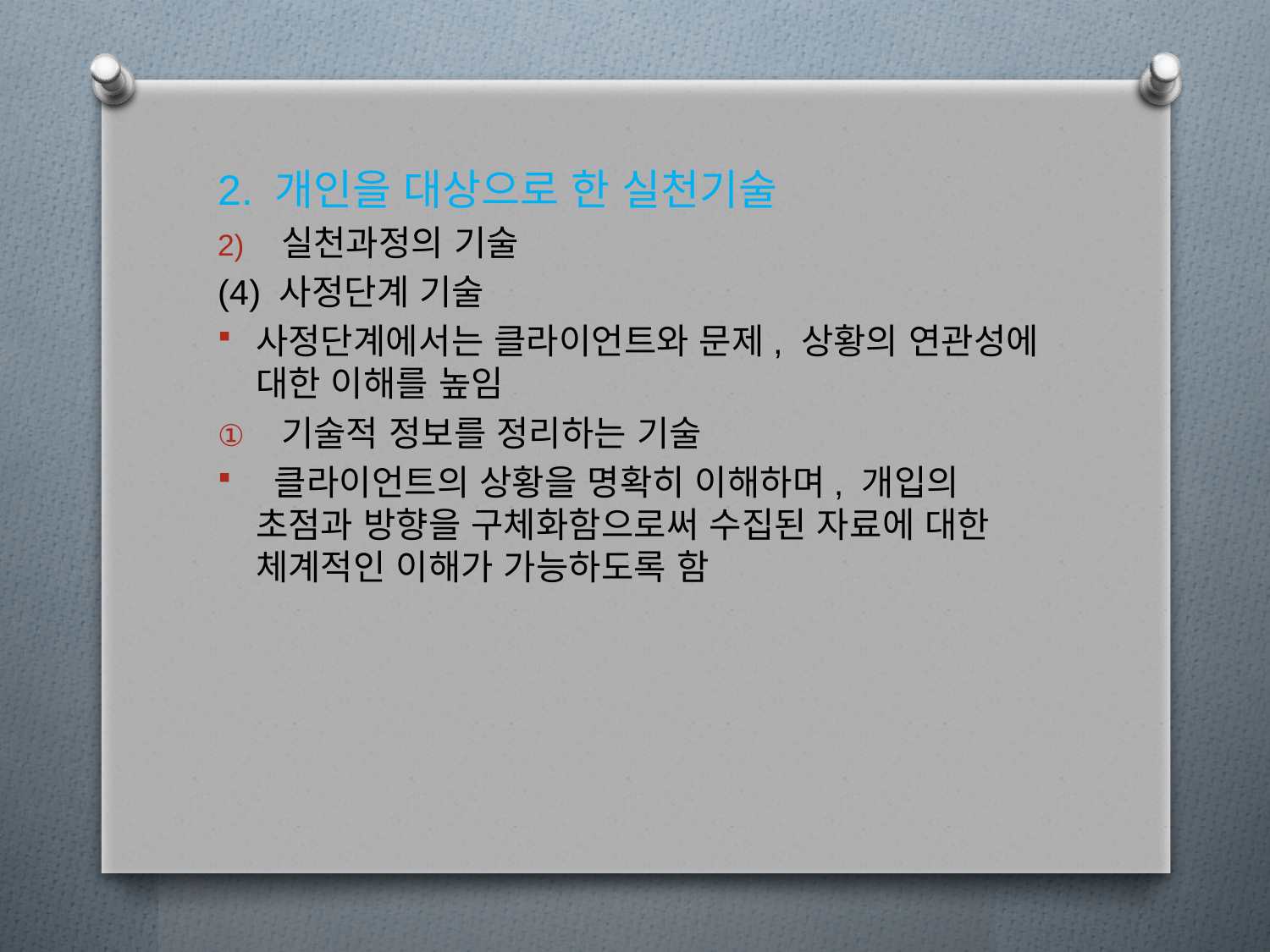

2. 개인을 대상으로 한 실천기술
실천과정의 기술
(4) 사정단계 기술
사정단계에서는 클라이언트와 문제, 상황의 연관성에 대한 이해를 높임
기술적 정보를 정리하는 기술
 클라이언트의 상황을 명확히 이해하며, 개입의 초점과 방향을 구체화함으로써 수집된 자료에 대한 체계적인 이해가 가능하도록 함